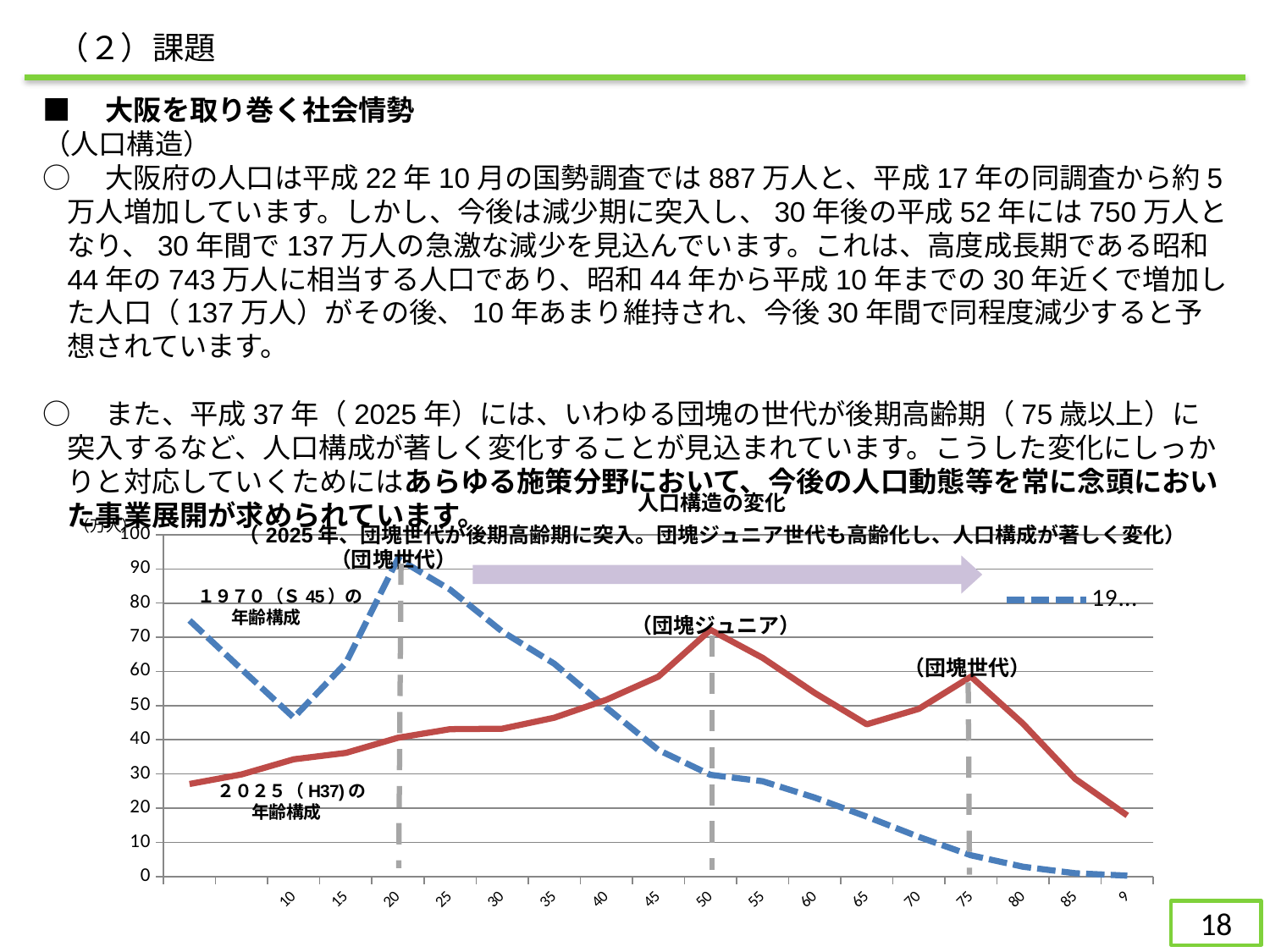

（２）課題
■　大阪を取り巻く社会情勢
（人口構造）
○　大阪府の人口は平成22年10月の国勢調査では887万人と、平成17年の同調査から約5万人増加しています。しかし、今後は減少期に突入し、30年後の平成52年には750万人となり、30年間で137万人の急激な減少を見込んでいます。これは、高度成長期である昭和44年の743万人に相当する人口であり、昭和44年から平成10年までの30年近くで増加した人口（137万人）がその後、10年あまり維持され、今後30年間で同程度減少すると予想されています。

○　また、平成37年（2025年）には、いわゆる団塊の世代が後期高齢期（75歳以上）に突入するなど、人口構成が著しく変化することが見込まれています。こうした変化にしっかりと対応していくためにはあらゆる施策分野において、今後の人口動態等を常に念頭においた事業展開が求められています。

### Chart: 人口構造の変化
（2025年、団塊世代が後期高齢期に突入。団塊ジュニア世代も高齢化し、人口構成が著しく変化）

| Category | 1970年 | 2025年 |
|---|---|---|
| 0～4歳 | 74.9327 | 27.070237367415206 |
| 5～9歳 | 60.6301 | 29.87054099329199 |
| 10～14歳 | 46.4955 | 34.291026056575845 |
| 15～19歳 | 62.4845 | 36.16025637488595 |
| 20～24歳 | 93.0192 | 40.59593315624593 |
| 25～29歳 | 83.9533 | 43.10037110182029 |
| 30～34歳 | 71.6965 | 43.23715626276324 |
| 35～39歳 | 62.2731 | 46.44936412219093 |
| 40～44歳 | 49.4544 | 51.71299514372542 |
| 45～49歳 | 37.016 | 58.49566694537802 |
| 50～54歳 | 29.7478 | 72.17008328162925 |
| 55～59歳 | 27.8668 | 63.98617562189051 |
| 60～64歳 | 23.0976 | 53.71368758358853 |
| 65～69歳 | 17.5071 | 44.520191177790906 |
| 70～74歳 | 11.5835 | 49.075880044269915 |
| 75～79歳 | 6.2121 | 58.4960798269946 |
| 80～84歳 | 2.8639 | 44.68660651307446 |
| 85～89歳 | 0.9554 | 28.576414705833443 |
| 90歳以上 | 0.2585 | 17.858864569808024 |
18